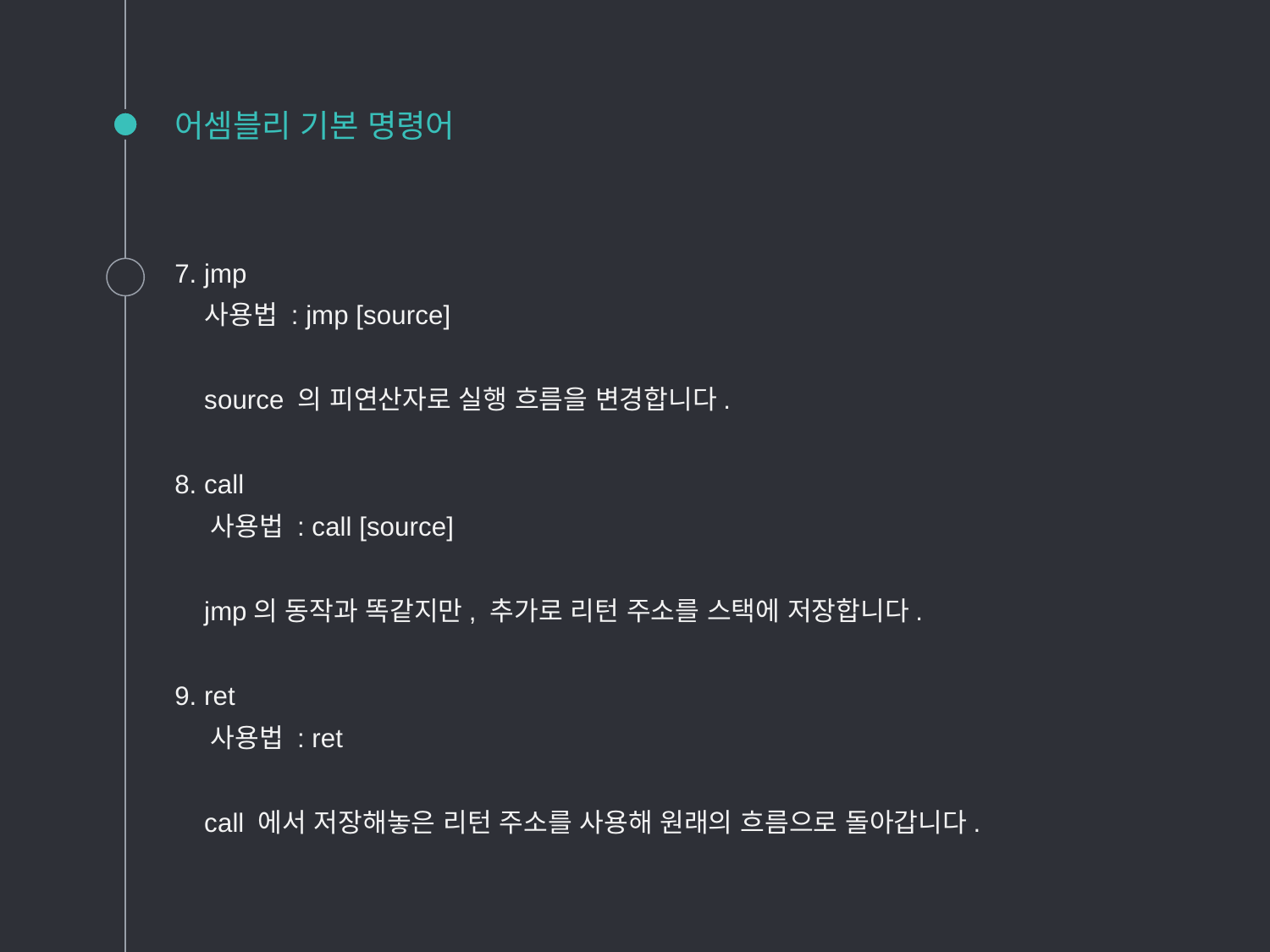

# 어셈블리 기본 명령어
7. jmp
    사용법 : jmp [source]

    source 의 피연산자로 실행 흐름을 변경합니다.

8. call
    사용법 : call [source]

    jmp의 동작과 똑같지만, 추가로 리턴 주소를 스택에 저장합니다.

9. ret
    사용법 : ret

    call 에서 저장해놓은 리턴 주소를 사용해 원래의 흐름으로 돌아갑니다.